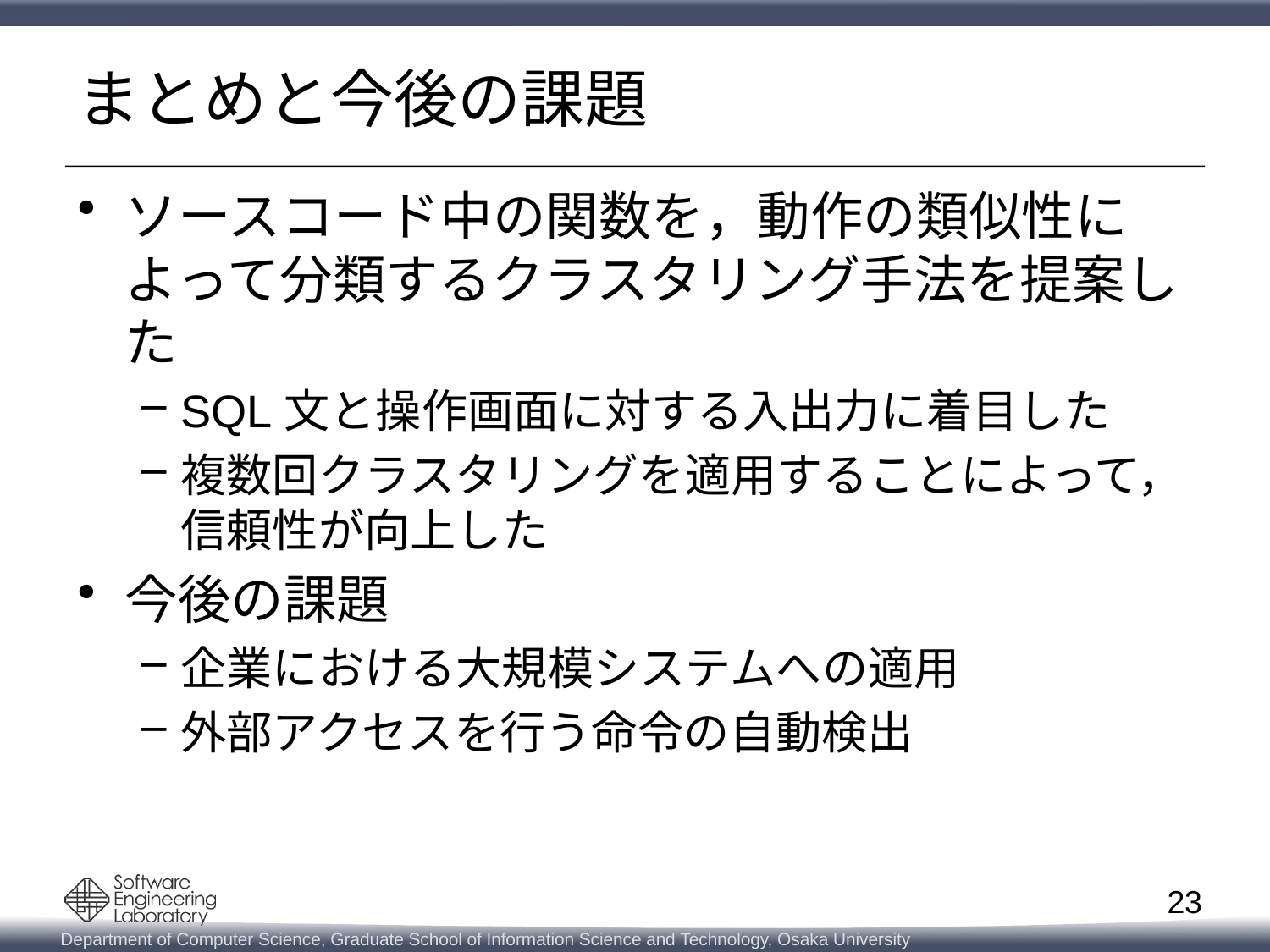

# まとめと今後の課題
ソースコード中の関数を，動作の類似性によって分類するクラスタリング手法を提案した
SQL文と操作画面に対する入出力に着目した
複数回クラスタリングを適用することによって，信頼性が向上した
今後の課題
企業における大規模システムへの適用
外部アクセスを行う命令の自動検出
23